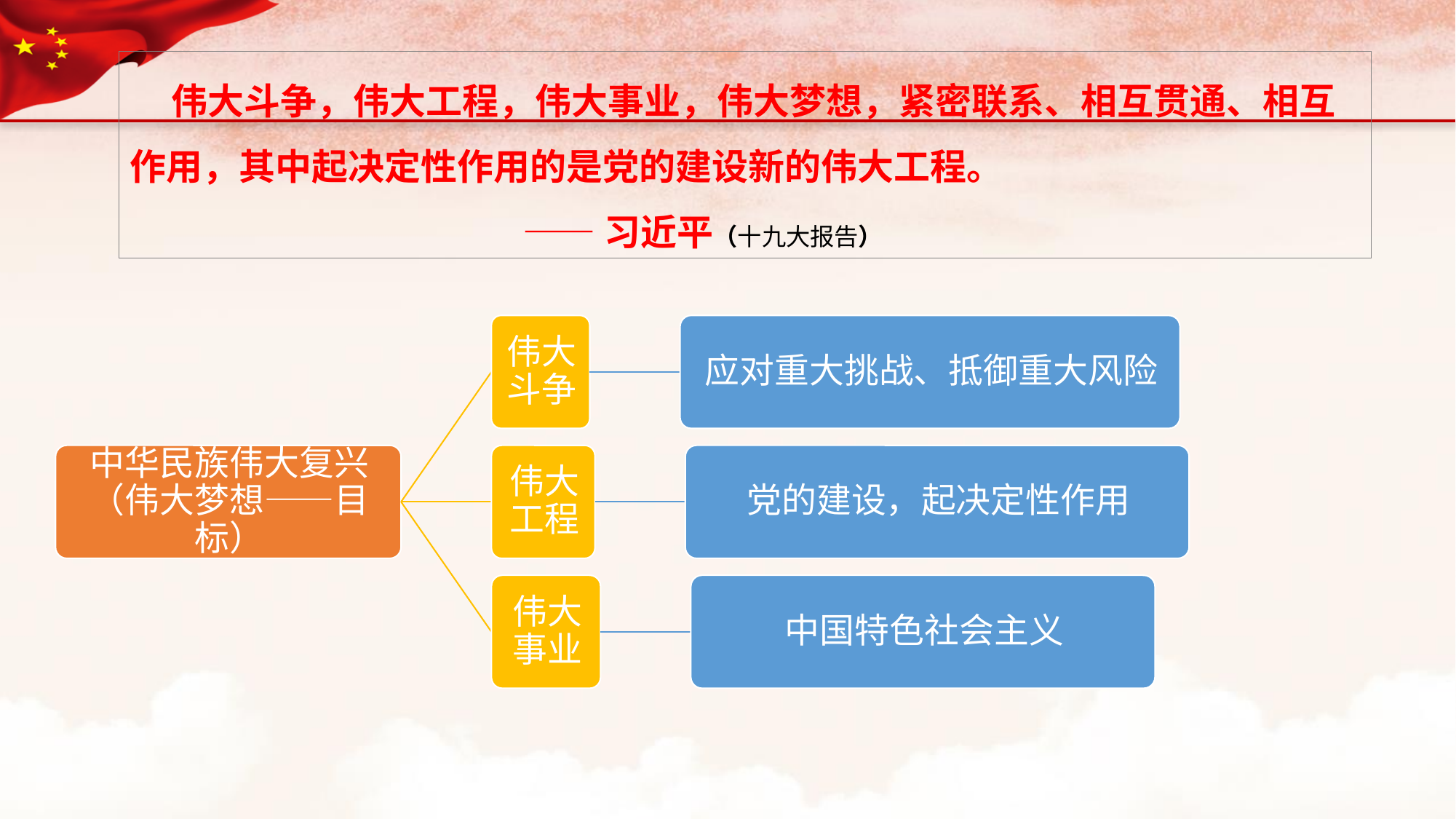

伟大斗争，伟大工程，伟大事业，伟大梦想，紧密联系、相互贯通、相互作用，其中起决定性作用的是党的建设新的伟大工程。
                                                ——习近平（十九大报告）
中华民族伟大复兴（伟大梦想——目标）

伟大斗争

应对重大挑战、抵御重大风险

伟大工程

党的建设，起决定性作用

伟大事业

中国特色社会主义